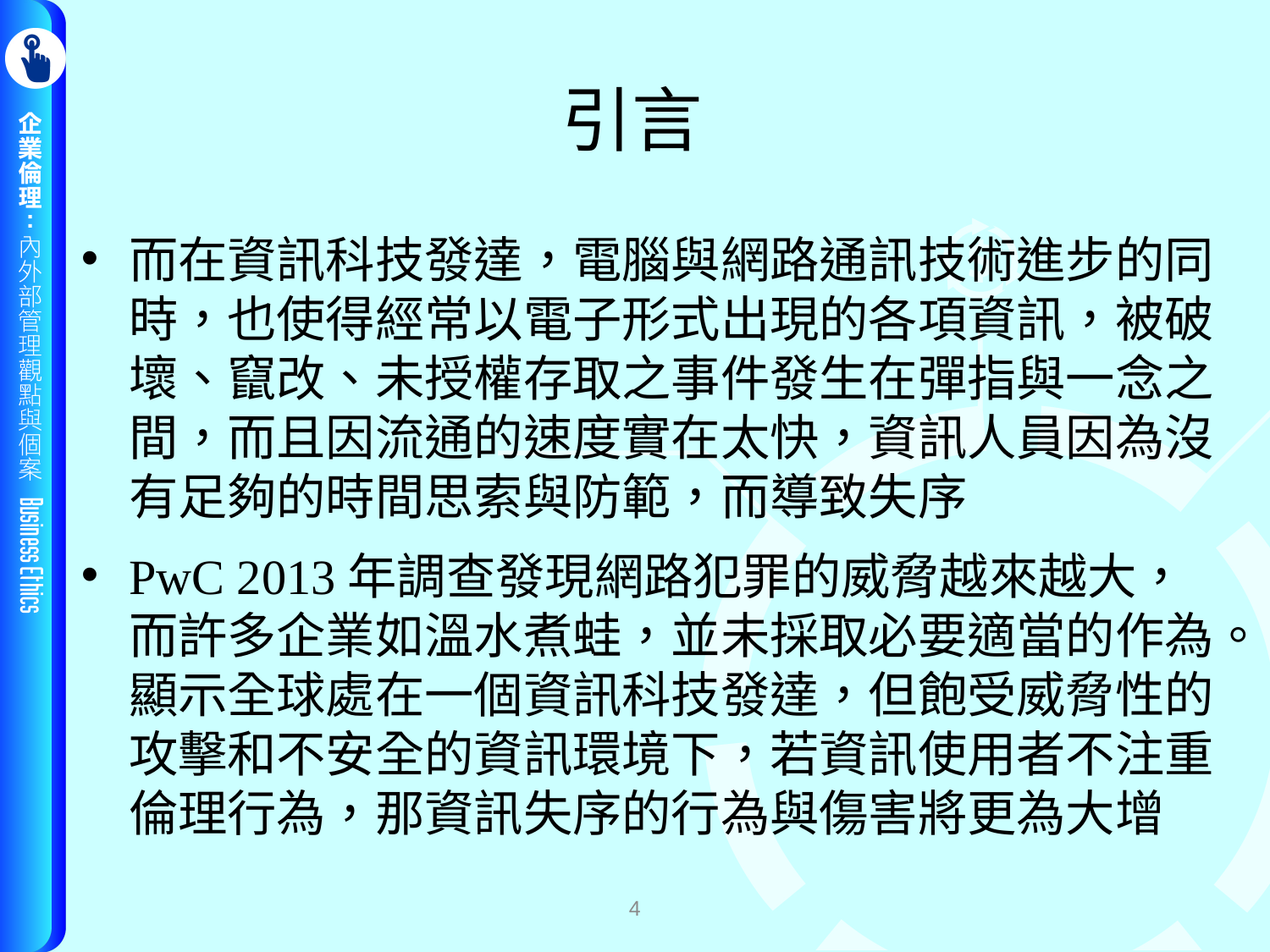

# 引言
而在資訊科技發達，電腦與網路通訊技術進步的同時，也使得經常以電子形式出現的各項資訊，被破壞、竄改、未授權存取之事件發生在彈指與一念之間，而且因流通的速度實在太快，資訊人員因為沒有足夠的時間思索與防範，而導致失序
PwC 2013年調查發現網路犯罪的威脅越來越大，而許多企業如溫水煮蛙，並未採取必要適當的作為。顯示全球處在一個資訊科技發達，但飽受威脅性的攻擊和不安全的資訊環境下，若資訊使用者不注重倫理行為，那資訊失序的行為與傷害將更為大增
4